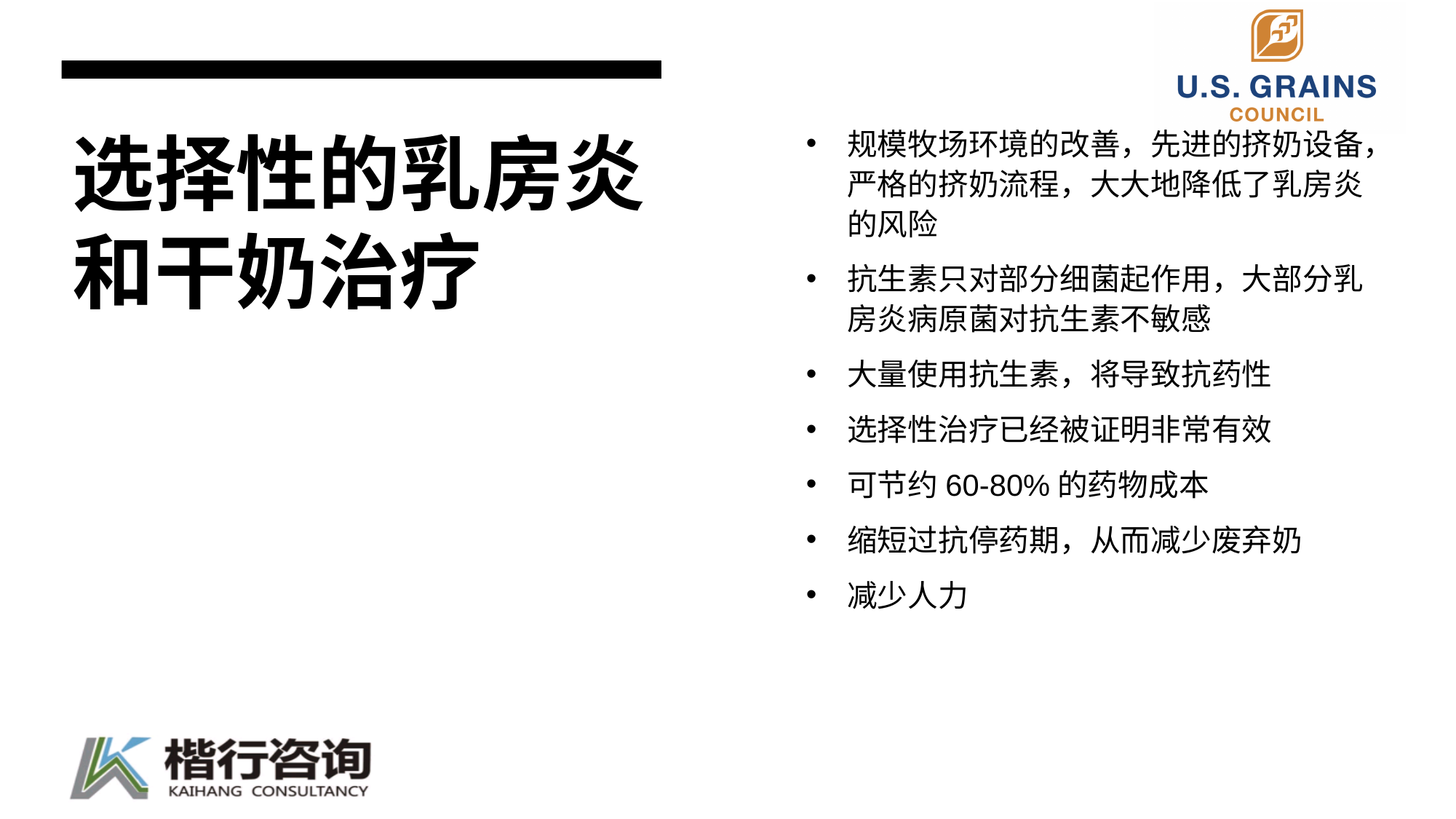

规模牧场环境的改善，先进的挤奶设备，严格的挤奶流程，大大地降低了乳房炎的风险
抗生素只对部分细菌起作用，大部分乳房炎病原菌对抗生素不敏感
大量使用抗生素，将导致抗药性
选择性治疗已经被证明非常有效
可节约60-80%的药物成本
缩短过抗停药期，从而减少废弃奶
减少人力

# 选择性的乳房炎和干奶治疗